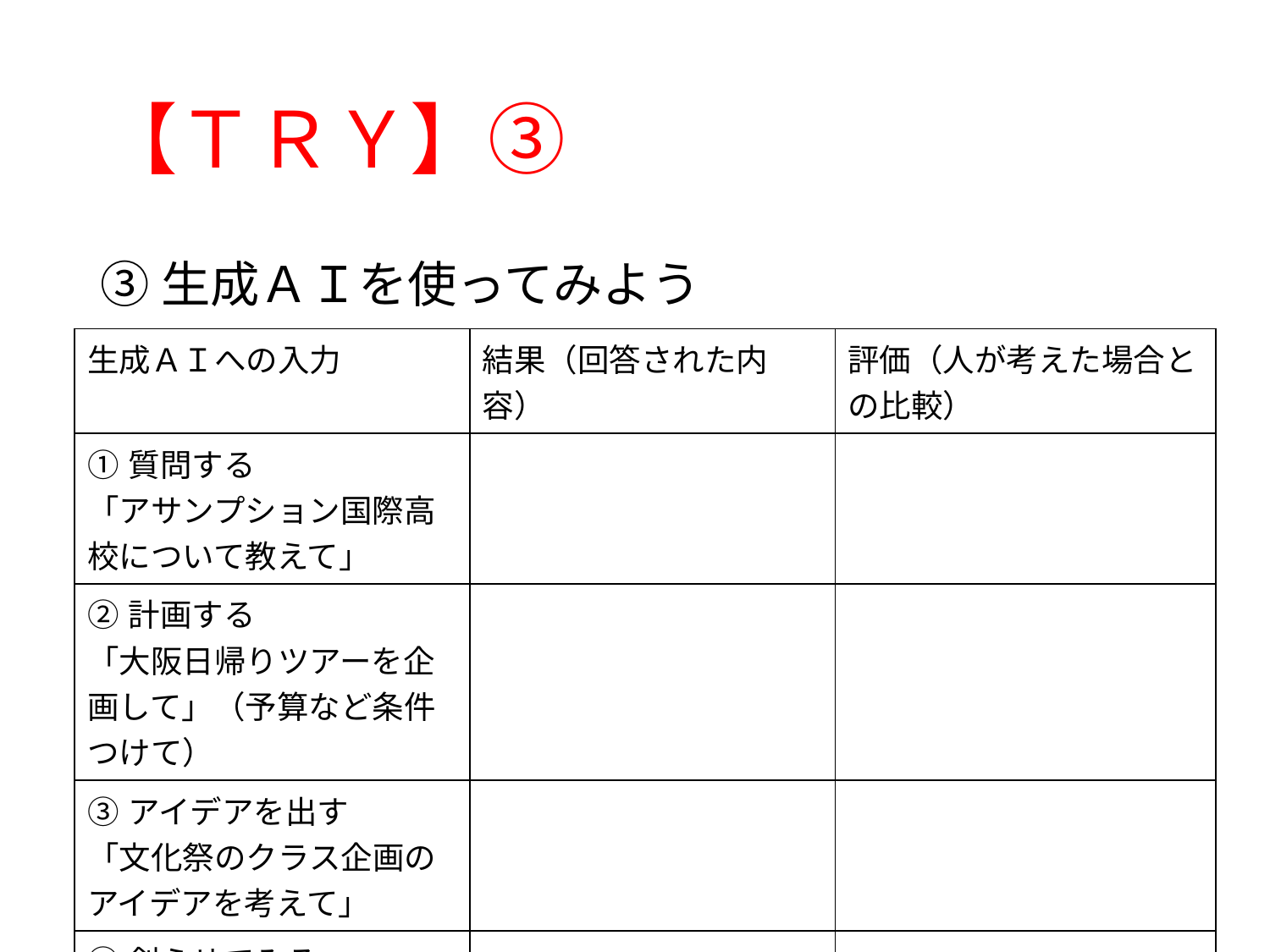

# 【ＴＲＹ】③
③生成ＡＩを使ってみよう
| 生成ＡＩへの入力 | 結果（回答された内容） | 評価（人が考えた場合との比較） |
| --- | --- | --- |
| ①質問する 「アサンプション国際高校について教えて」 |  |  |
| ②計画する 「大阪日帰りツアーを企画して」（予算など条件つけて） |  |  |
| ③アイデアを出す 「文化祭のクラス企画のアイデアを考えて」 |  |  |
| ④創らせてみる 「情報Ⅰの知的財産権について問題を作って」 |  |  |